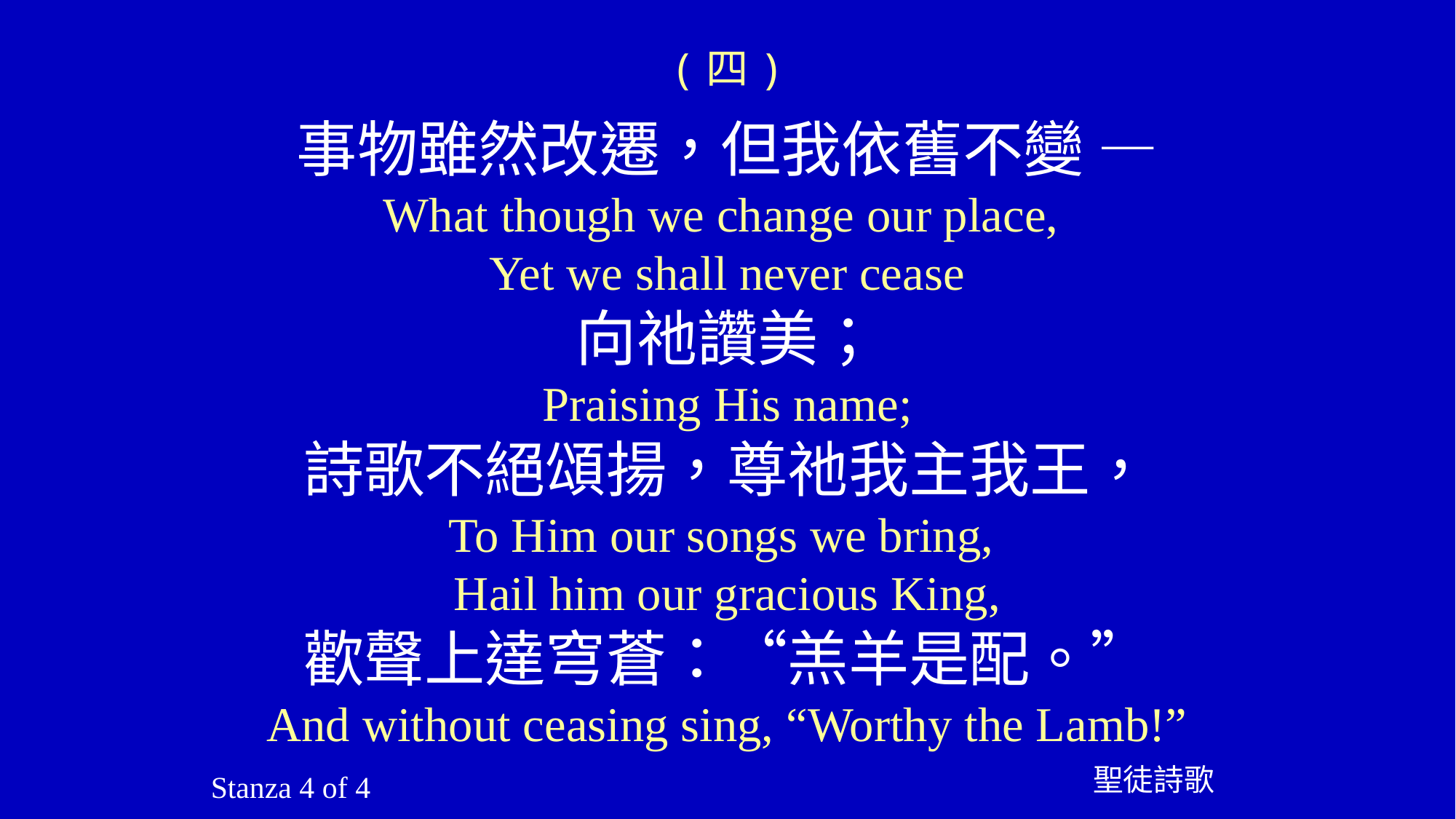

(四)

事物雖然改遷，但我依舊不變 —
What though we change our place,
Yet we shall never cease
向祂讚美；
Praising His name;
詩歌不絕頌揚，尊祂我主我王，
To Him our songs we bring,
Hail him our gracious King,
歡聲上達穹蒼：“羔羊是配。”
And without ceasing sing, “Worthy the Lamb!”
聖徒詩歌
Stanza 4 of 4